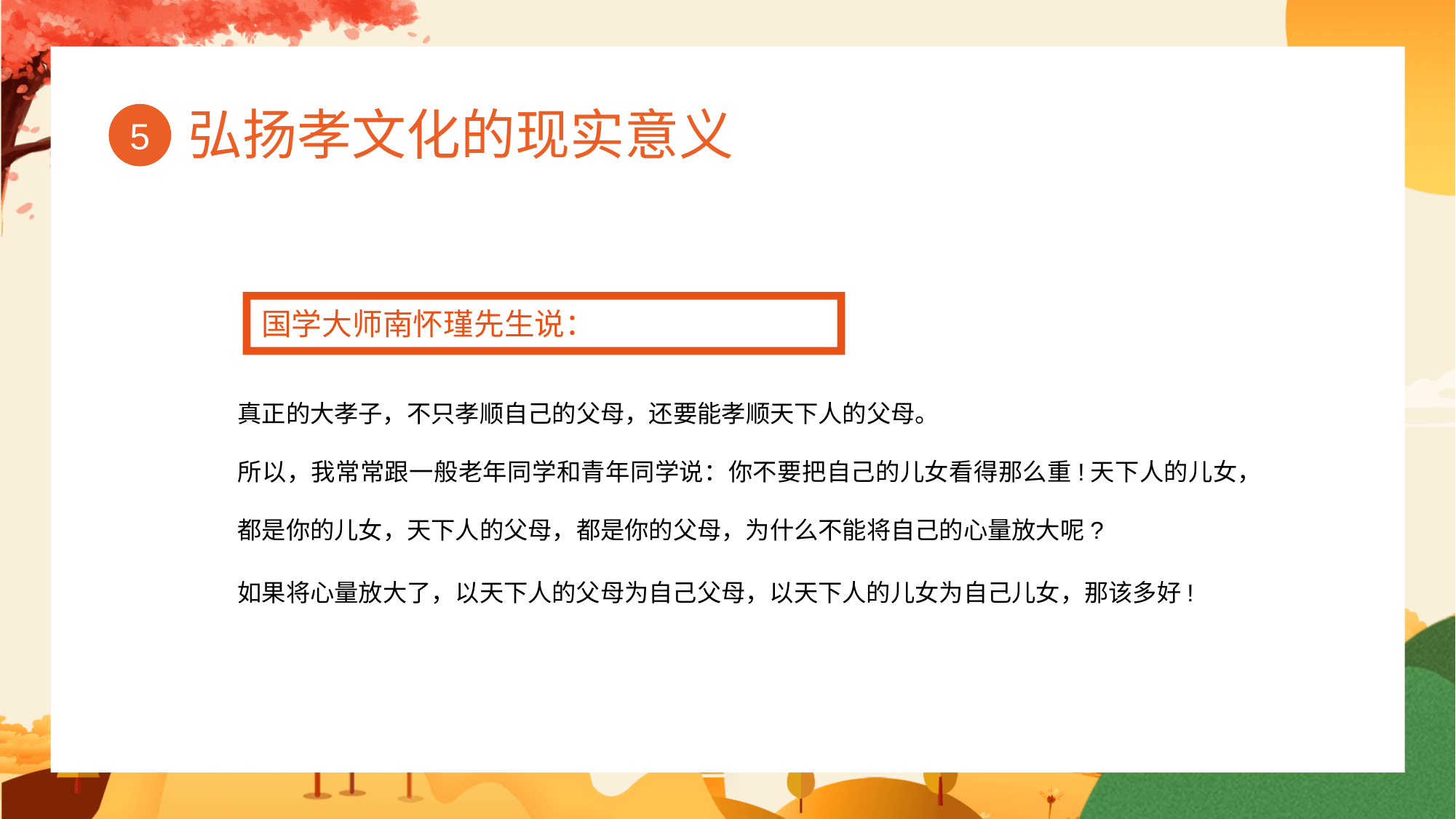

国学大师南怀瑾先生说：
真正的大孝子，不只孝顺自己的父母，还要能孝顺天下人的父母。
所以，我常常跟一般老年同学和青年同学说：你不要把自己的儿女看得那么重!天下人的儿女，都是你的儿女，天下人的父母，都是你的父母，为什么不能将自己的心量放大呢?
如果将心量放大了，以天下人的父母为自己父母，以天下人的儿女为自己儿女，那该多好!